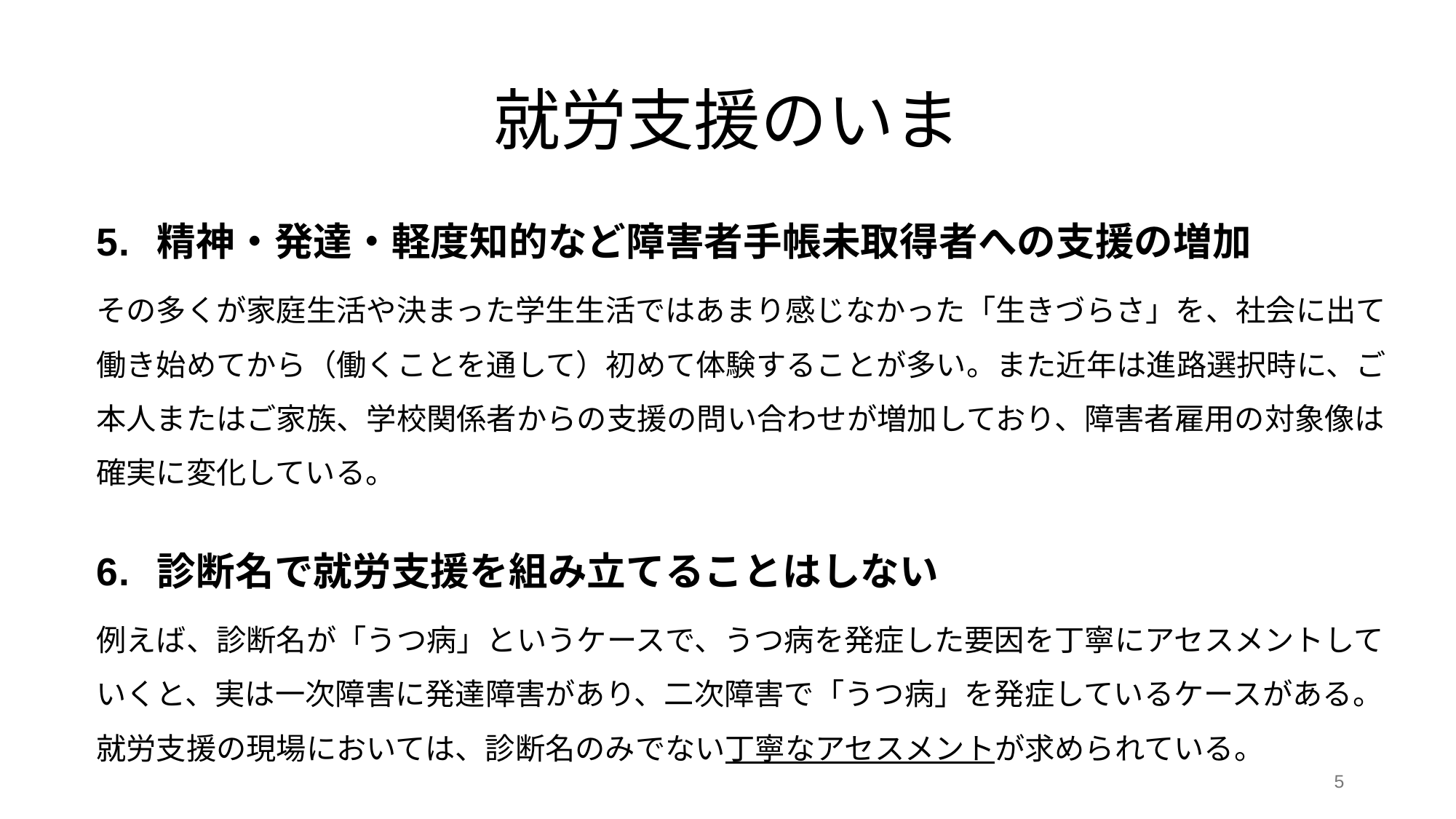

# 就労支援のいま
精神・発達・軽度知的など障害者手帳未取得者への支援の増加
その多くが家庭生活や決まった学生生活ではあまり感じなかった「生きづらさ」を、社会に出て働き始めてから（働くことを通して）初めて体験することが多い。また近年は進路選択時に、ご本人またはご家族、学校関係者からの支援の問い合わせが増加しており、障害者雇用の対象像は確実に変化している。

診断名で就労支援を組み立てることはしない
例えば、診断名が「うつ病」というケースで、うつ病を発症した要因を丁寧にアセスメントしていくと、実は一次障害に発達障害があり、二次障害で「うつ病」を発症しているケースがある。就労支援の現場においては、診断名のみでない丁寧なアセスメントが求められている。
5